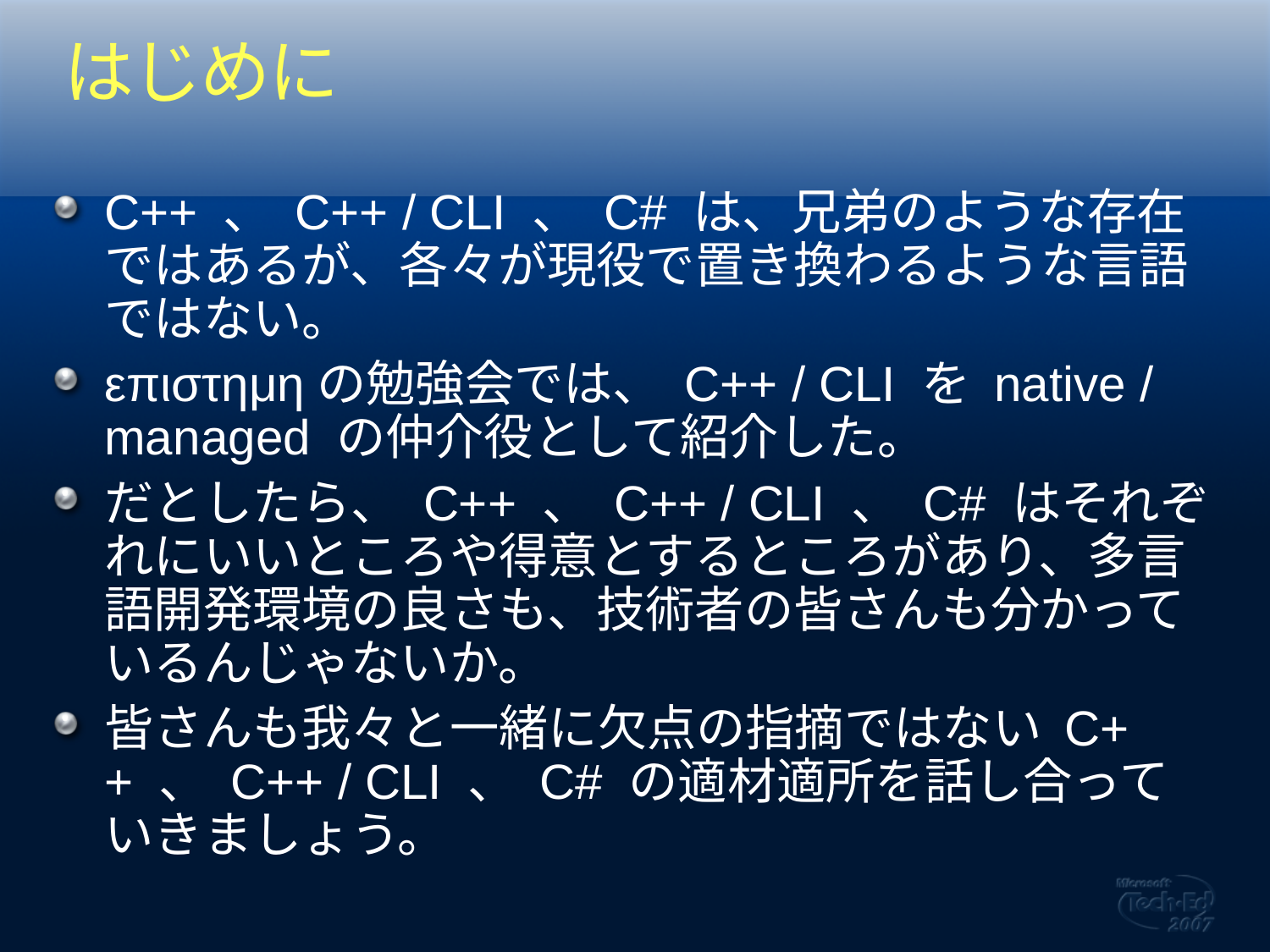

# はじめに
C++ 、 C++ / CLI 、 C# は、兄弟のような存在ではあるが、各々が現役で置き換わるような言語ではない。
επιστημηの勉強会では、 C++ / CLI を native / managed の仲介役として紹介した。
だとしたら、 C++ 、 C++ / CLI 、 C# はそれぞれにいいところや得意とするところがあり、多言語開発環境の良さも、技術者の皆さんも分かっているんじゃないか。
皆さんも我々と一緒に欠点の指摘ではない C++ 、 C++ / CLI 、 C# の適材適所を話し合っていきましょう。